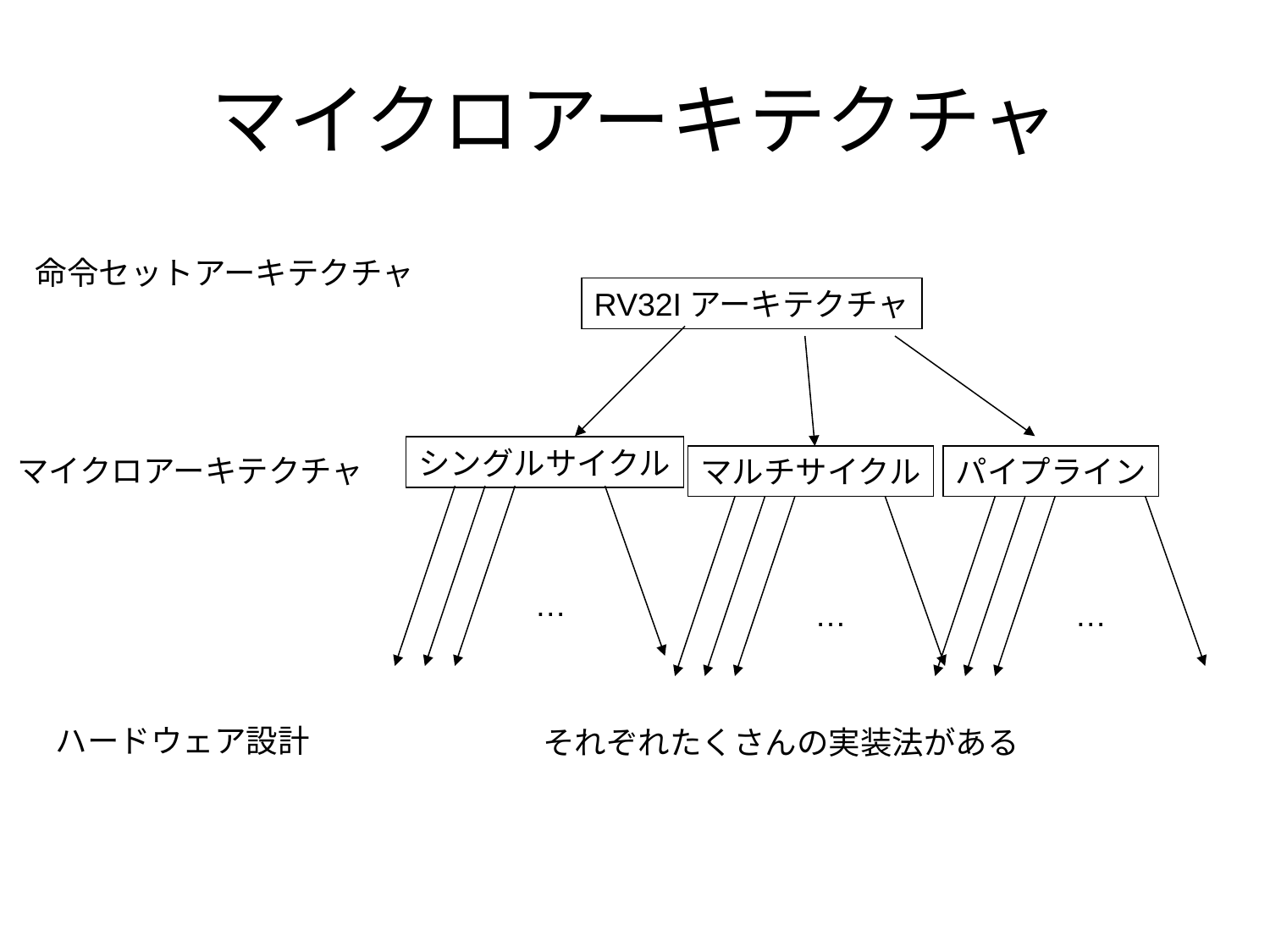

# マイクロアーキテクチャ
命令セットアーキテクチャ
RV32Iアーキテクチャ

シングルサイクル
マイクロアーキテクチャ
マルチサイクル
パイプライン

…
…
…
ハードウェア設計
それぞれたくさんの実装法がある